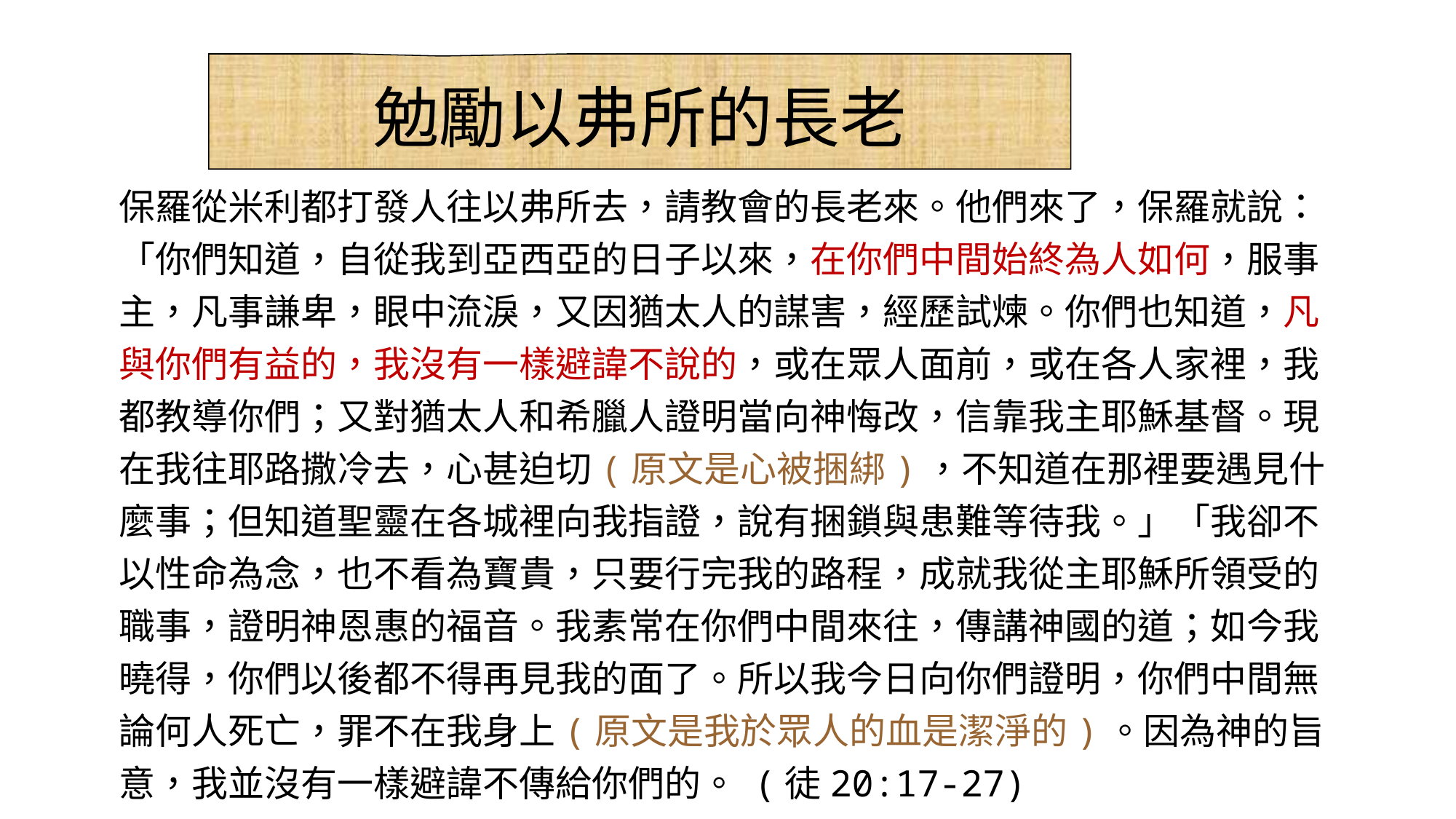

勉勵以弗所的長老
保羅從米利都打發人往以弗所去，請教會的長老來。他們來了，保羅就說：「你們知道，自從我到亞西亞的日子以來，在你們中間始終為人如何，服事主，凡事謙卑，眼中流淚，又因猶太人的謀害，經歷試煉。你們也知道，凡與你們有益的，我沒有一樣避諱不說的，或在眾人面前，或在各人家裡，我都教導你們；又對猶太人和希臘人證明當向神悔改，信靠我主耶穌基督。現在我往耶路撒冷去，心甚迫切(原文是心被捆綁)，不知道在那裡要遇見什麼事；但知道聖靈在各城裡向我指證，說有捆鎖與患難等待我。」「我卻不以性命為念，也不看為寶貴，只要行完我的路程，成就我從主耶穌所領受的職事，證明神恩惠的福音。我素常在你們中間來往，傳講神國的道；如今我曉得，你們以後都不得再見我的面了。所以我今日向你們證明，你們中間無論何人死亡，罪不在我身上(原文是我於眾人的血是潔淨的)。因為神的旨意，我並沒有一樣避諱不傳給你們的。 (徒20:17-27)